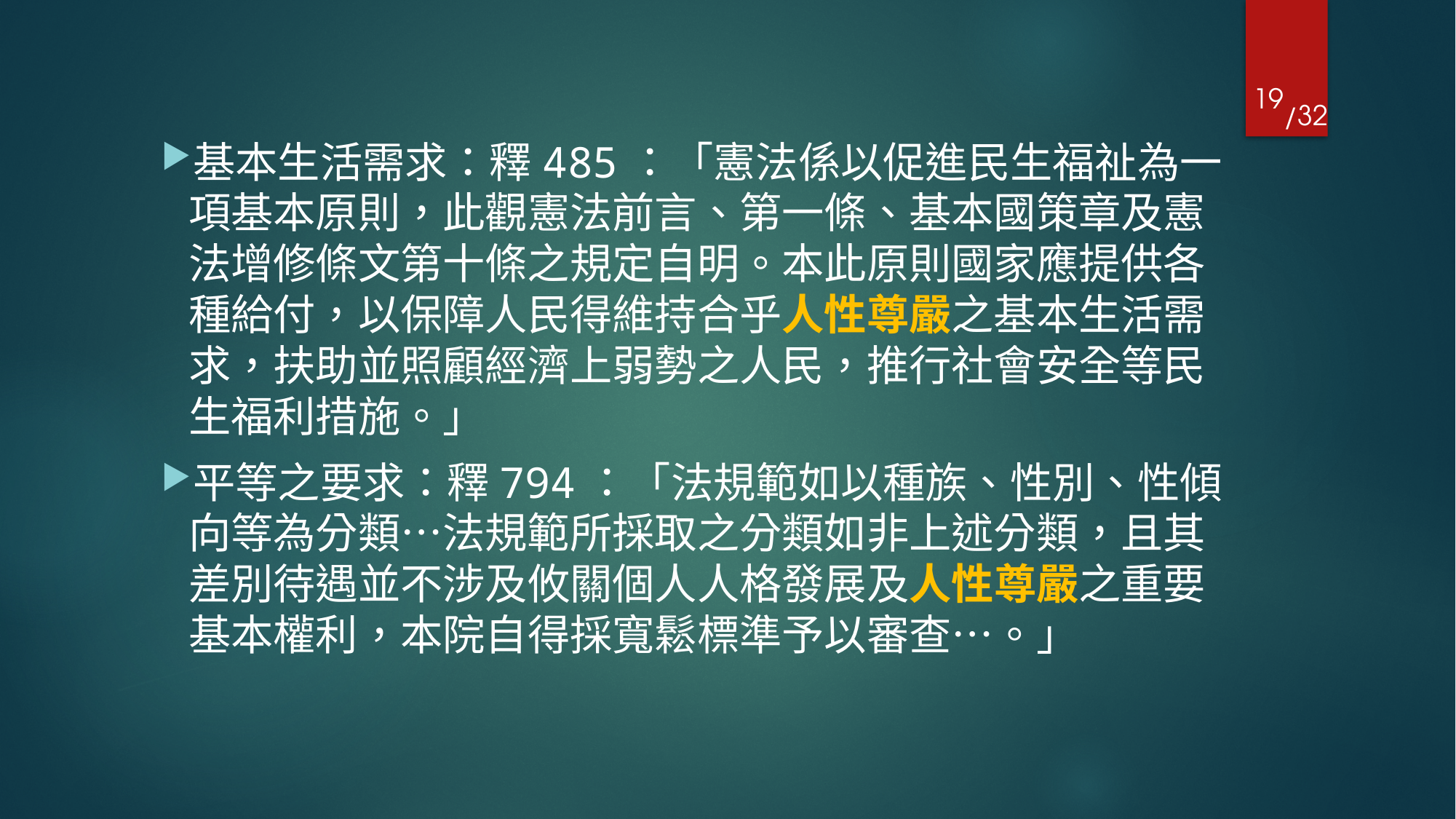

19
基本生活需求：釋485：「憲法係以促進民生福祉為一項基本原則，此觀憲法前言、第一條、基本國策章及憲法增修條文第十條之規定自明。本此原則國家應提供各種給付，以保障人民得維持合乎人性尊嚴之基本生活需求，扶助並照顧經濟上弱勢之人民，推行社會安全等民生福利措施。」
平等之要求：釋794：「法規範如以種族、性別、性傾向等為分類…法規範所採取之分類如非上述分類，且其差別待遇並不涉及攸關個人人格發展及人性尊嚴之重要基本權利，本院自得採寬鬆標準予以審查…。」